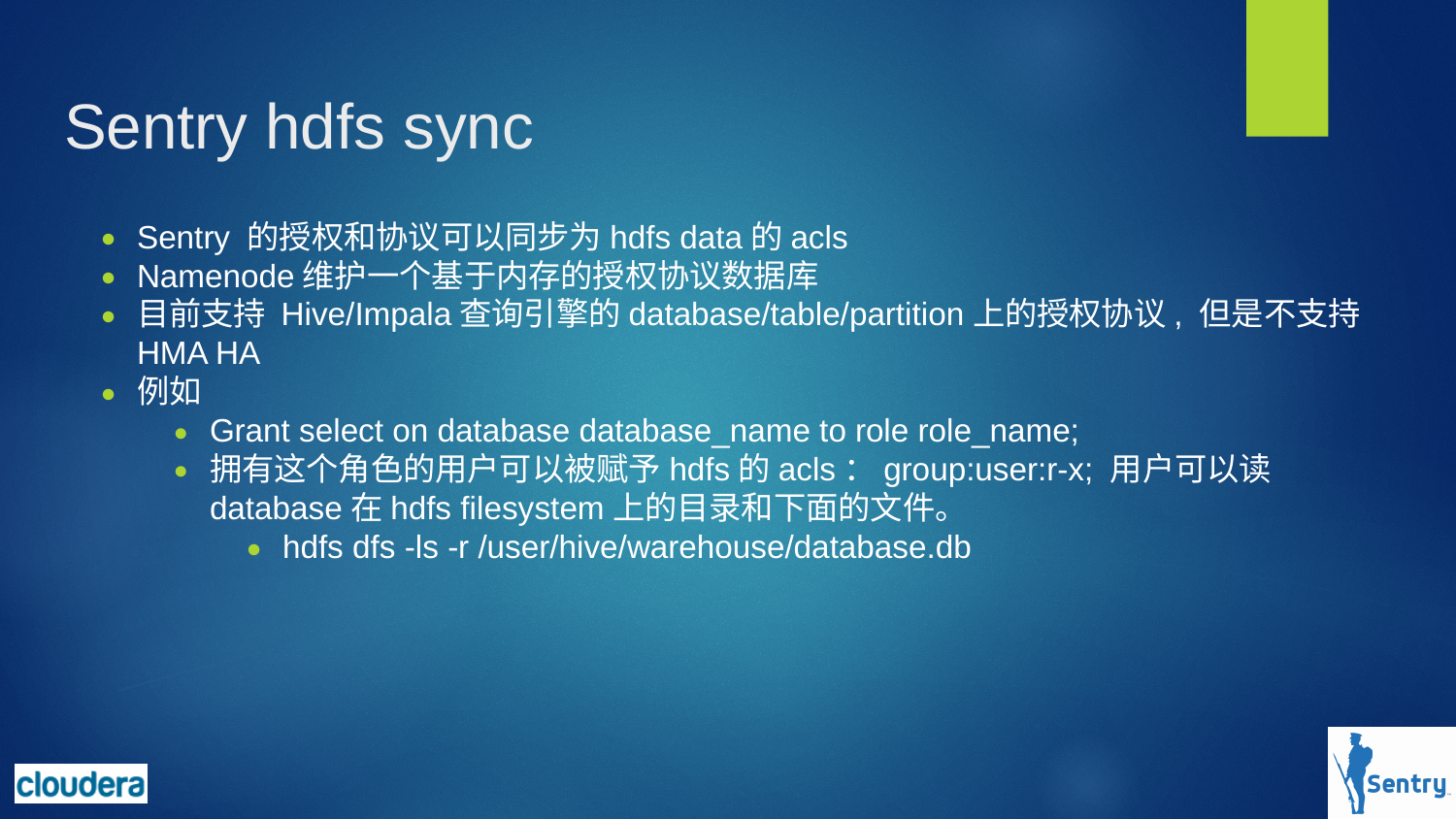

# Sentry hdfs sync
Sentry 的授权和协议可以同步为hdfs data的acls
Namenode维护一个基于内存的授权协议数据库
目前支持 Hive/Impala查询引擎的database/table/partition上的授权协议, 但是不支持 HMA HA
例如
Grant select on database database_name to role role_name;
拥有这个角色的用户可以被赋予hdfs的acls：group:user:r-x; 用户可以读database在hdfs filesystem上的目录和下面的文件。
hdfs dfs -ls -r /user/hive/warehouse/database.db